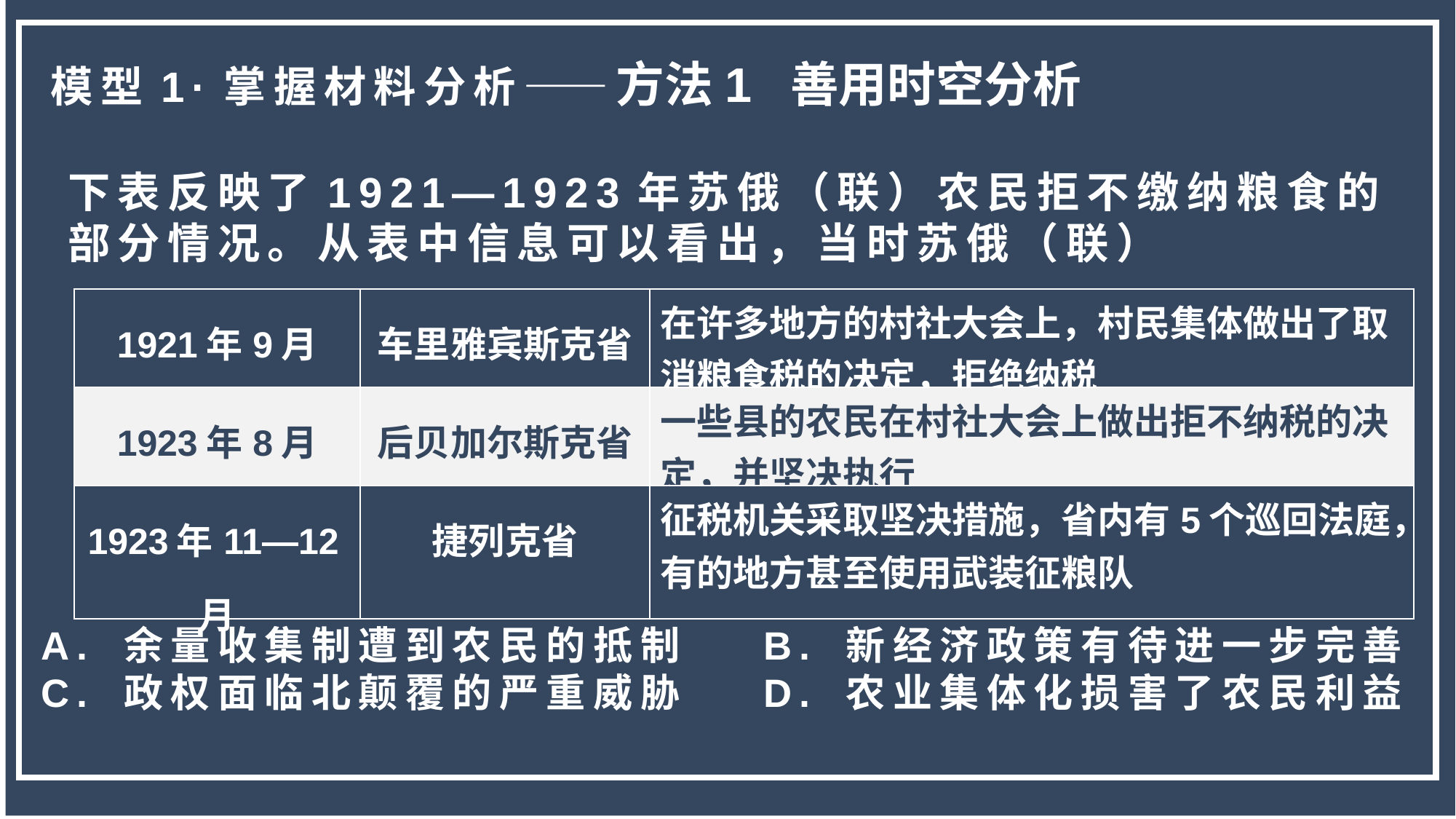

政权

模型1·掌握材料分析——方法1  善用时空分析

下表反映了1921—1923年苏俄（联）农民拒不缴纳粮食的部分情况。从表中信息可以看出，当时苏俄（联）
| 1921年9月 | 车里雅宾斯克省 | 在许多地方的村社大会上，村民集体做出了取消粮食税的决定，拒绝纳税 |
| --- | --- | --- |
| 1923年8月 | 后贝加尔斯克省 | 一些县的农民在村社大会上做出拒不纳税的决定，并坚决执行 |
| 1923年11—12月 | 捷列克省 | 征税机关采取坚决措施，省内有5个巡回法庭，有的地方甚至使用武装征粮队 |
A. 余量收集制遭到农民的抵制    B. 新经济政策有待进一步完善
C. 政权面临北颠覆的严重威胁    D. 农业集体化损害了农民利益